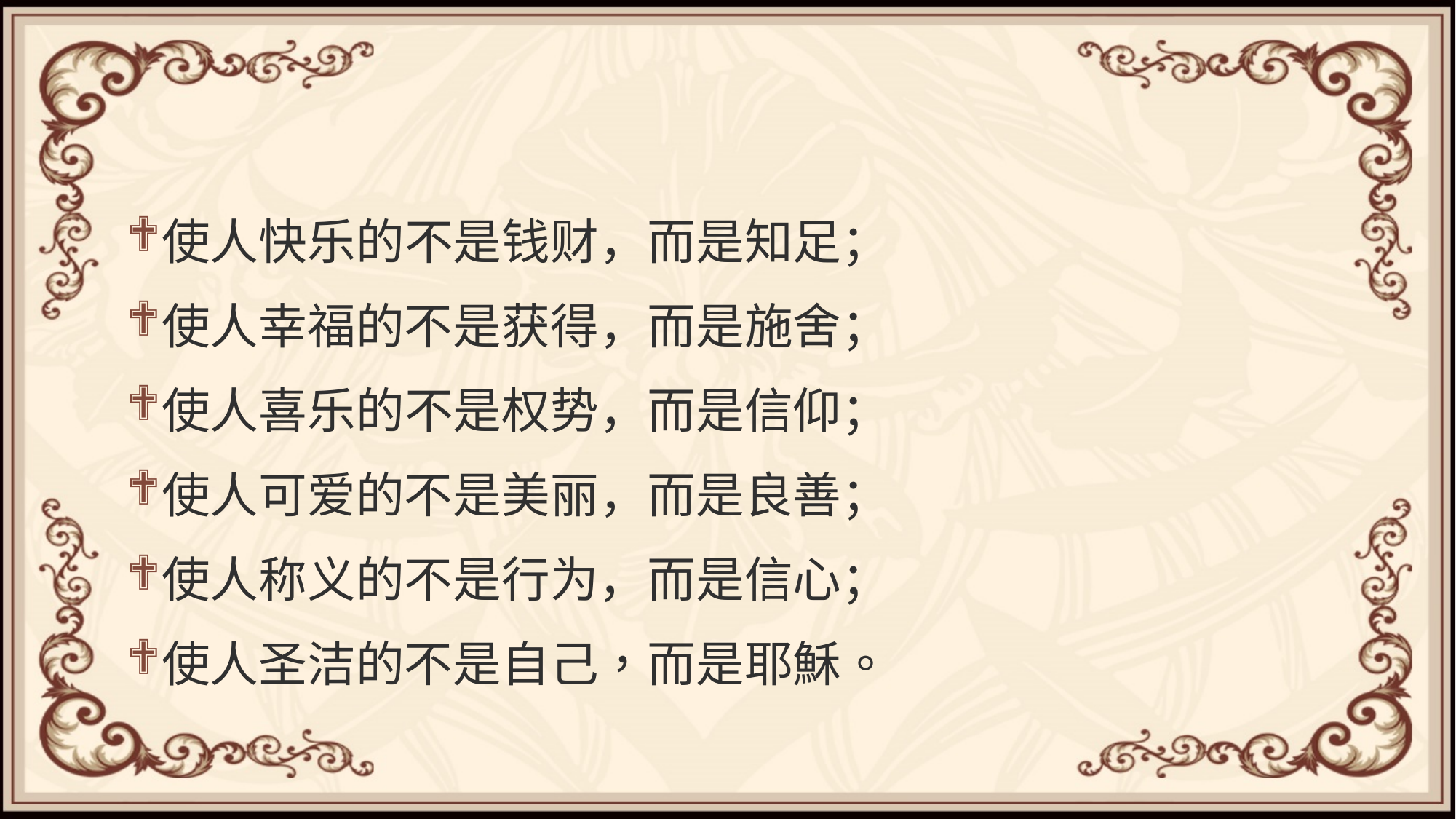

#
使人快乐的不是钱财，而是知足；
使人幸福的不是获得，而是施舍；
使人喜乐的不是权势，而是信仰；
使人可爱的不是美丽，而是良善；
使人称义的不是行为，而是信心；
使人圣洁的不是自己，而是耶穌。